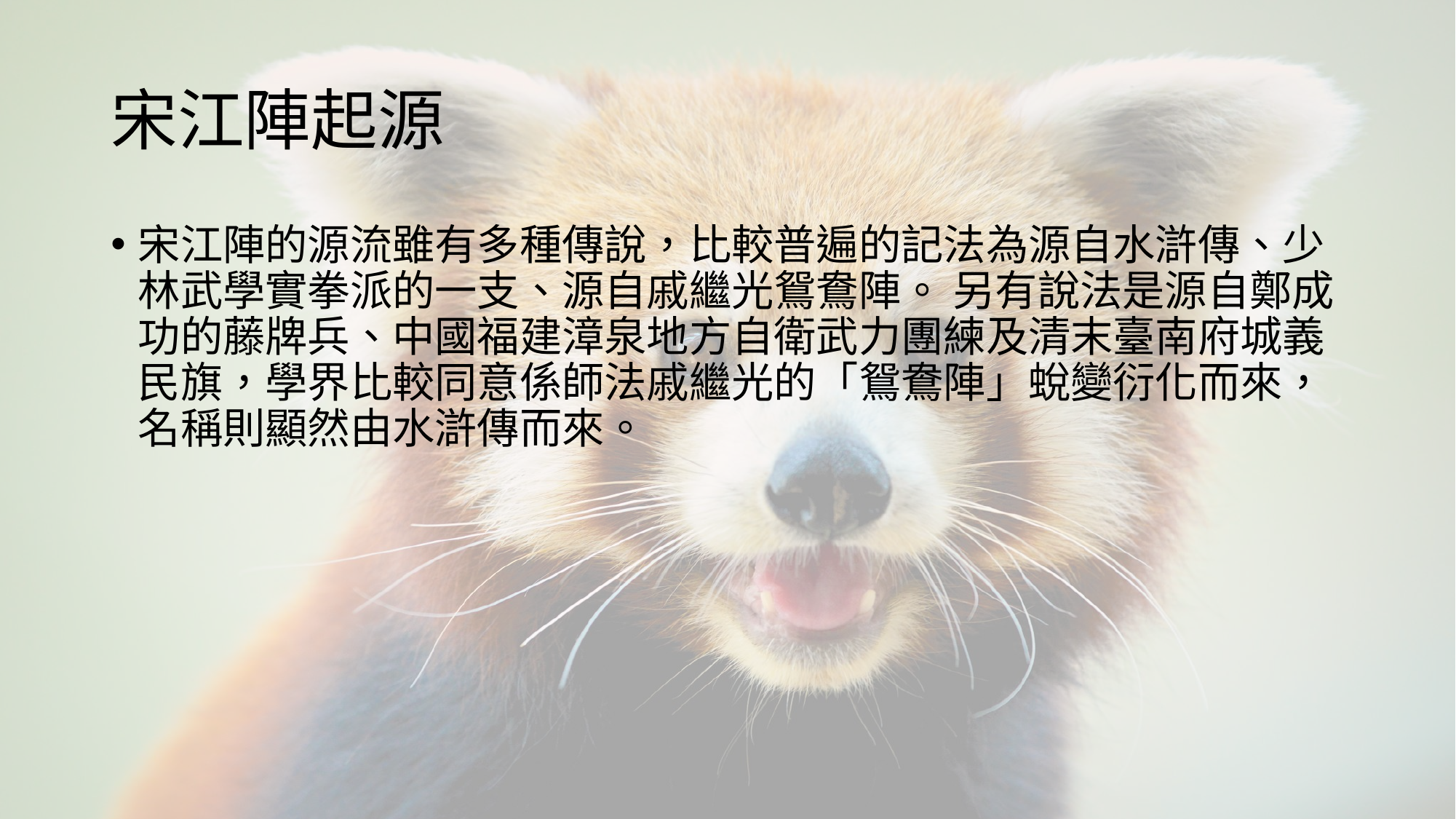

# 宋江陣起源
宋江陣的源流雖有多種傳說，比較普遍的記法為源自水滸傳、少林武學實拳派的一支、源自戚繼光鴛鴦陣。 另有說法是源自鄭成功的藤牌兵、中國福建漳泉地方自衛武力團練及清末臺南府城義民旗，學界比較同意係師法戚繼光的「鴛鴦陣」蛻變衍化而來，名稱則顯然由水滸傳而來。